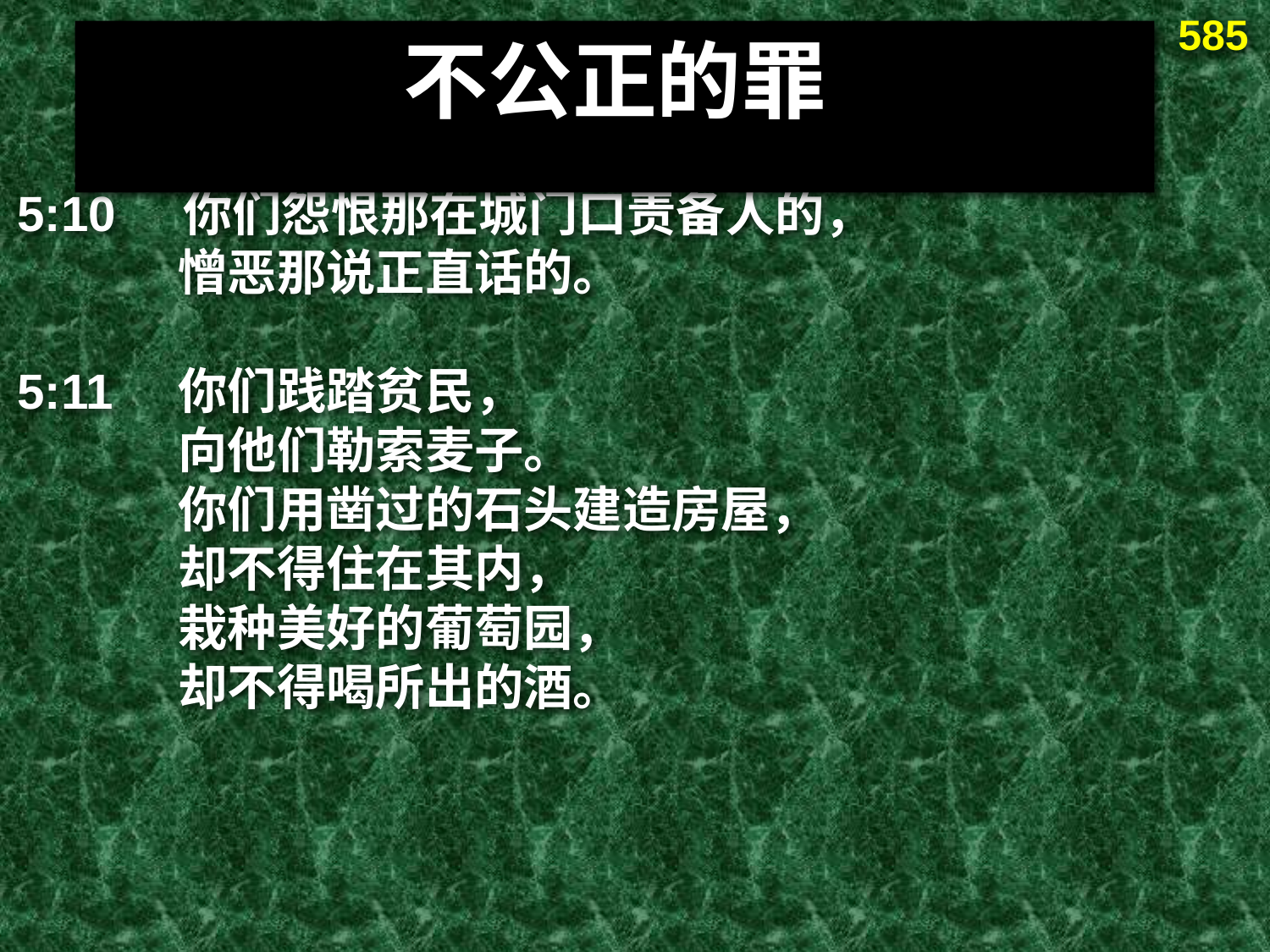

585
不公正的罪
5:10    你们怨恨那在城门口责备人的，
	憎恶那说正直话的。

5:11 	你们践踏贫民，
	向他们勒索麦子。
	你们用凿过的石头建造房屋，
	却不得住在其内，
	栽种美好的葡萄园，
	却不得喝所出的酒。